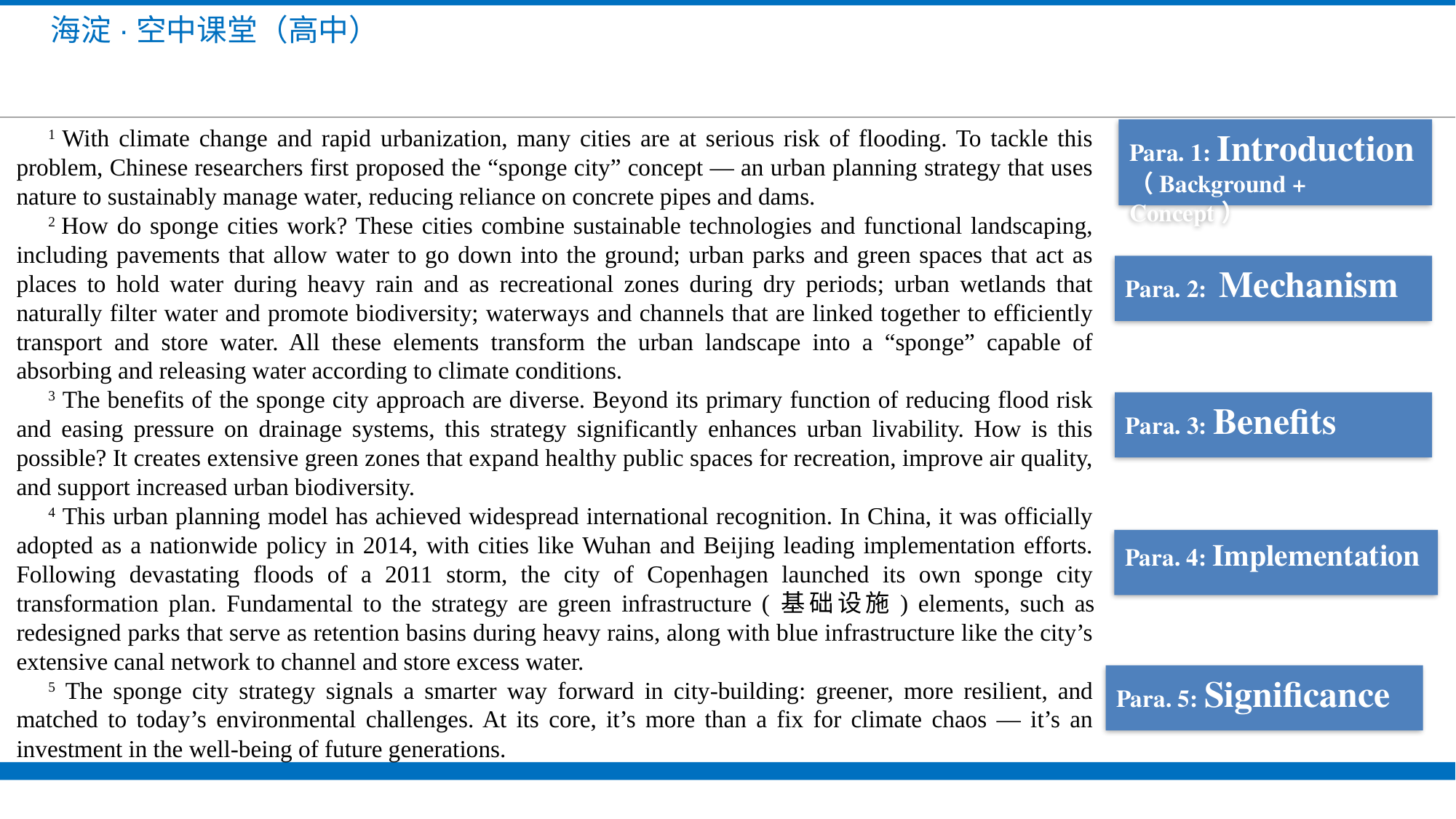

1 With climate change and rapid urbanization, many cities are at serious risk of flooding. To tackle this problem, Chinese researchers first proposed the “sponge city” concept — an urban planning strategy that uses nature to sustainably manage water, reducing reliance on concrete pipes and dams.
2 How do sponge cities work? These cities combine sustainable technologies and functional landscaping, including pavements that allow water to go down into the ground; urban parks and green spaces that act as places to hold water during heavy rain and as recreational zones during dry periods; urban wetlands that naturally filter water and promote biodiversity; waterways and channels that are linked together to efficiently transport and store water. All these elements transform the urban landscape into a “sponge” capable of absorbing and releasing water according to climate conditions.
3 The benefits of the sponge city approach are diverse. Beyond its primary function of reducing flood risk and easing pressure on drainage systems, this strategy significantly enhances urban livability. How is this possible? It creates extensive green zones that expand healthy public spaces for recreation, improve air quality, and support increased urban biodiversity.
4 This urban planning model has achieved widespread international recognition. In China, it was officially adopted as a nationwide policy in 2014, with cities like Wuhan and Beijing leading implementation efforts. Following devastating floods of a 2011 storm, the city of Copenhagen launched its own sponge city transformation plan. Fundamental to the strategy are green infrastructure (基础设施) elements, such as redesigned parks that serve as retention basins during heavy rains, along with blue infrastructure like the city’s extensive canal network to channel and store excess water.
5 The sponge city strategy signals a smarter way forward in city-building: greener, more resilient, and matched to today’s environmental challenges. At its core, it’s more than a fix for climate chaos — it’s an investment in the well-being of future generations.
Para. 1: Introduction
（Background + Concept）
Para. 2:  Mechanism
Para. 3: Benefits

Para. 4: Implementation
Para. 5: Significance